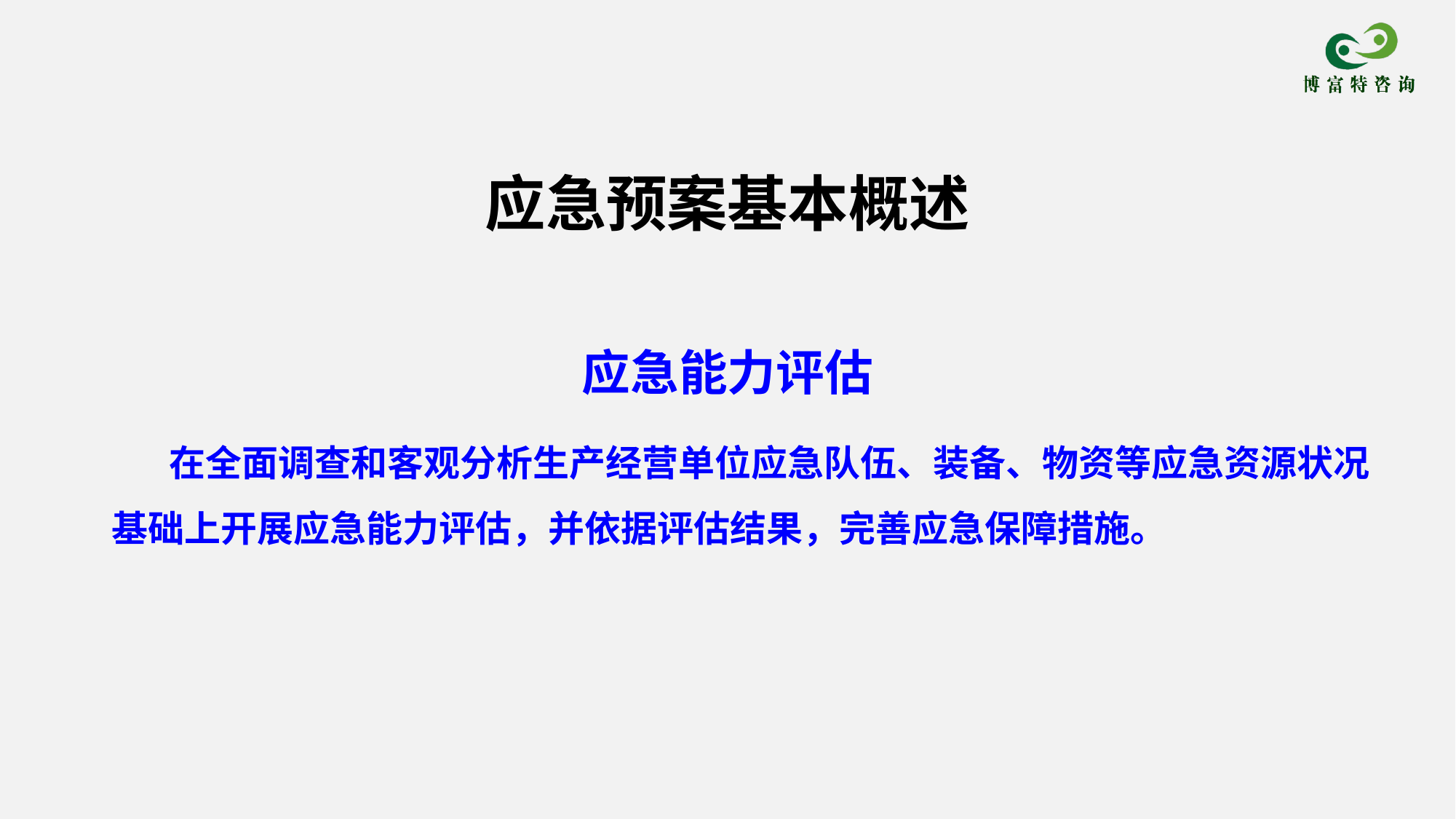

应急预案基本概述
# 应急能力评估
           在全面调查和客观分析生产经营单位应急队伍、装备、物资等应急资源状况基础上开展应急能力评估，并依据评估结果，完善应急保障措施。